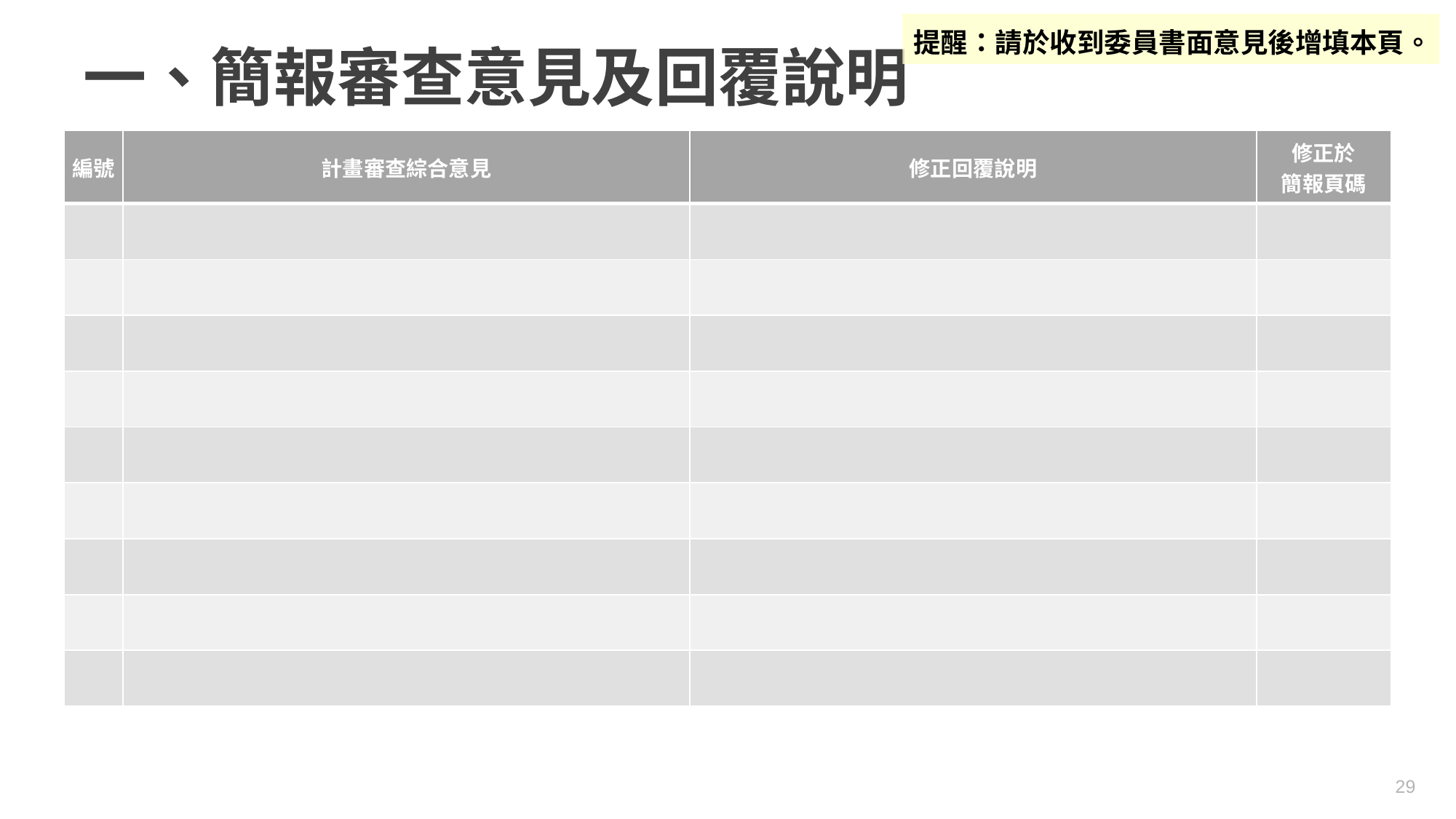

提醒：請於收到委員書面意見後增填本頁。
# 一、簡報審查意見及回覆說明
| 編號 | 計畫審查綜合意見 | 修正回覆說明 | 修正於 簡報頁碼 |
| --- | --- | --- | --- |
|  |  |  |  |
|  |  |  |  |
|  |  |  |  |
|  |  |  |  |
|  |  |  |  |
|  |  |  |  |
|  |  |  |  |
|  |  |  |  |
|  |  |  |  |
29